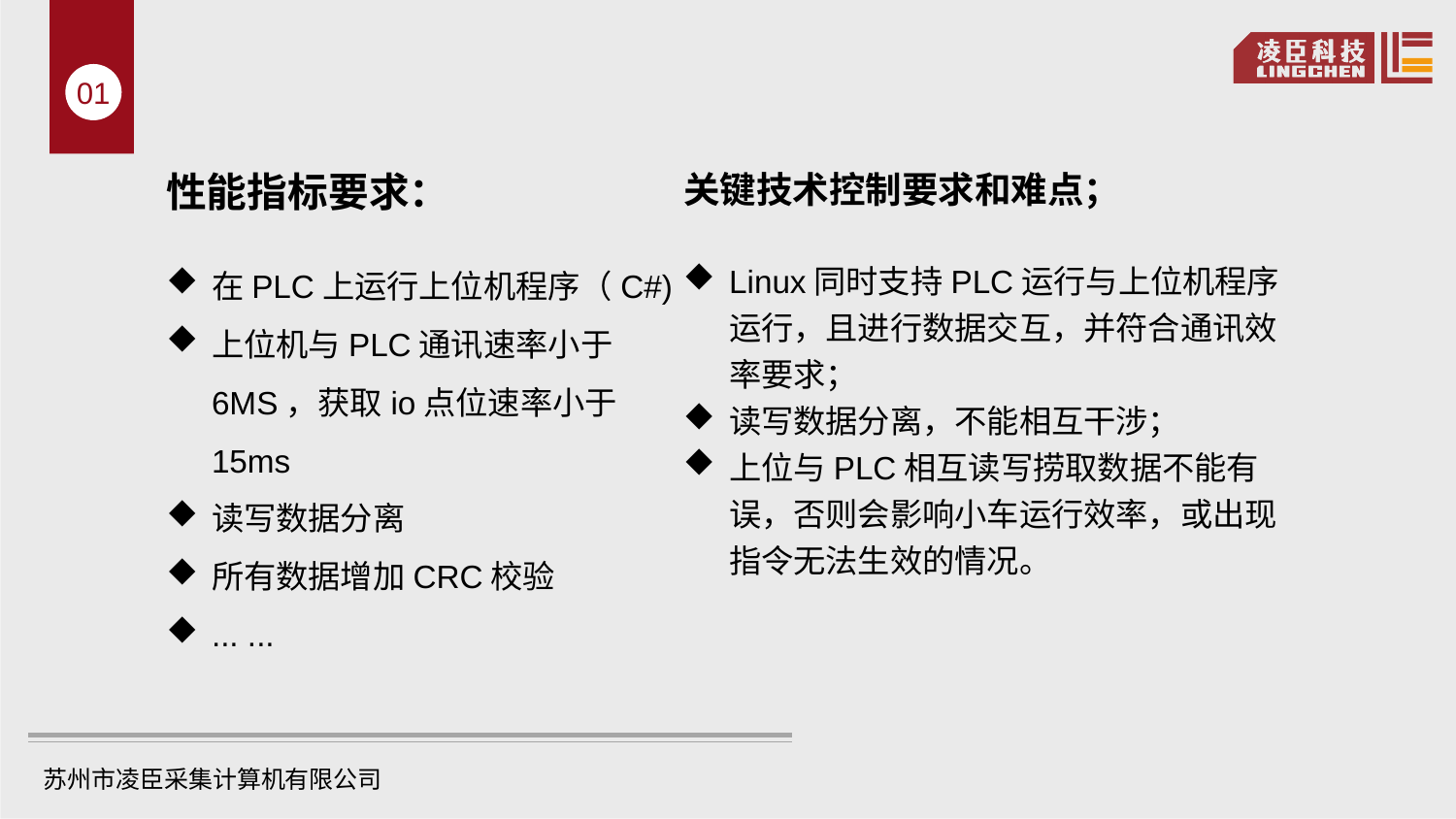

01
性能指标要求：
关键技术控制要求和难点；
在PLC上运行上位机程序（C#)
上位机与PLC通讯速率小于6MS，获取io点位速率小于15ms
读写数据分离
所有数据增加CRC校验
... ...
Linux同时支持PLC运行与上位机程序运行，且进行数据交互，并符合通讯效率要求；
读写数据分离，不能相互干涉；
上位与PLC相互读写捞取数据不能有误，否则会影响小车运行效率，或出现指令无法生效的情况。